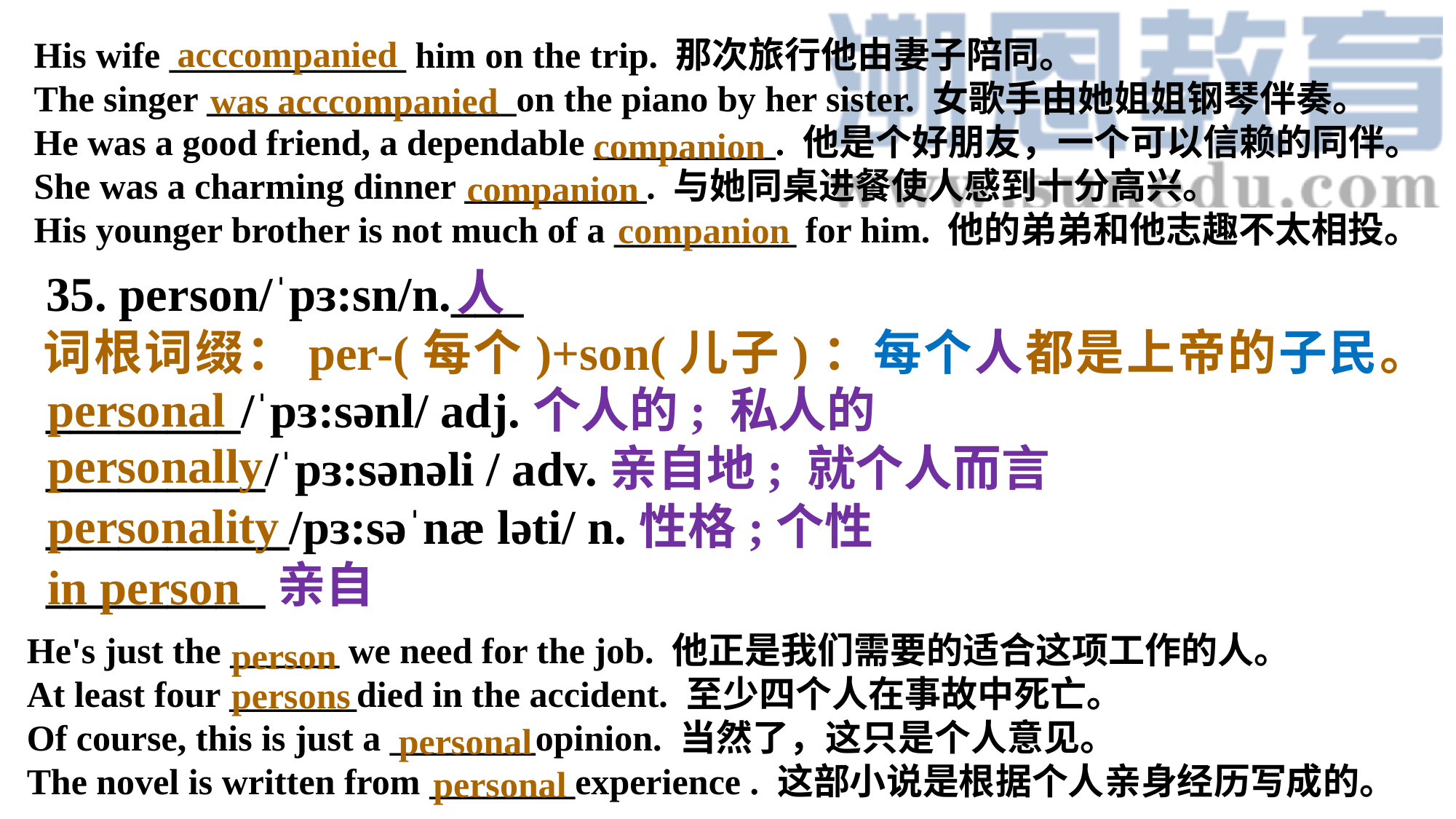

His wife _____________ him on the trip. 那次旅行他由妻子陪同。
The singer _________________on the piano by her sister. 女歌手由她姐姐钢琴伴奏。
He was a good friend, a dependable __________. 他是个好朋友，一个可以信赖的同伴。
She was a charming dinner __________. 与她同桌进餐使人感到十分高兴。
His younger brother is not much of a __________ for him. 他的弟弟和他志趣不太相投。
acccompanied
was acccompanied
companion
companion
companion
35. person/ˈpɜ:sn/n.___

________/ˈpɜ:sənl/ adj.个人的; 私人的
_________/ˈpɜ:sənəli / adv.亲自地; 就个人而言
__________/pɜ:səˈnæ ləti/ n.性格;个性
_________亲自
人
词根词缀：per-(每个)+son(儿子)：每个人都是上帝的子民。
personal
personally
personality
in person
He's just the ______ we need for the job. 他正是我们需要的适合这项工作的人。
At least four _______died in the accident. 至少四个人在事故中死亡。
Of course, this is just a ________opinion. 当然了，这只是个人意见。
The novel is written from ________experience . 这部小说是根据个人亲身经历写成的。
person
persons
personal
personal